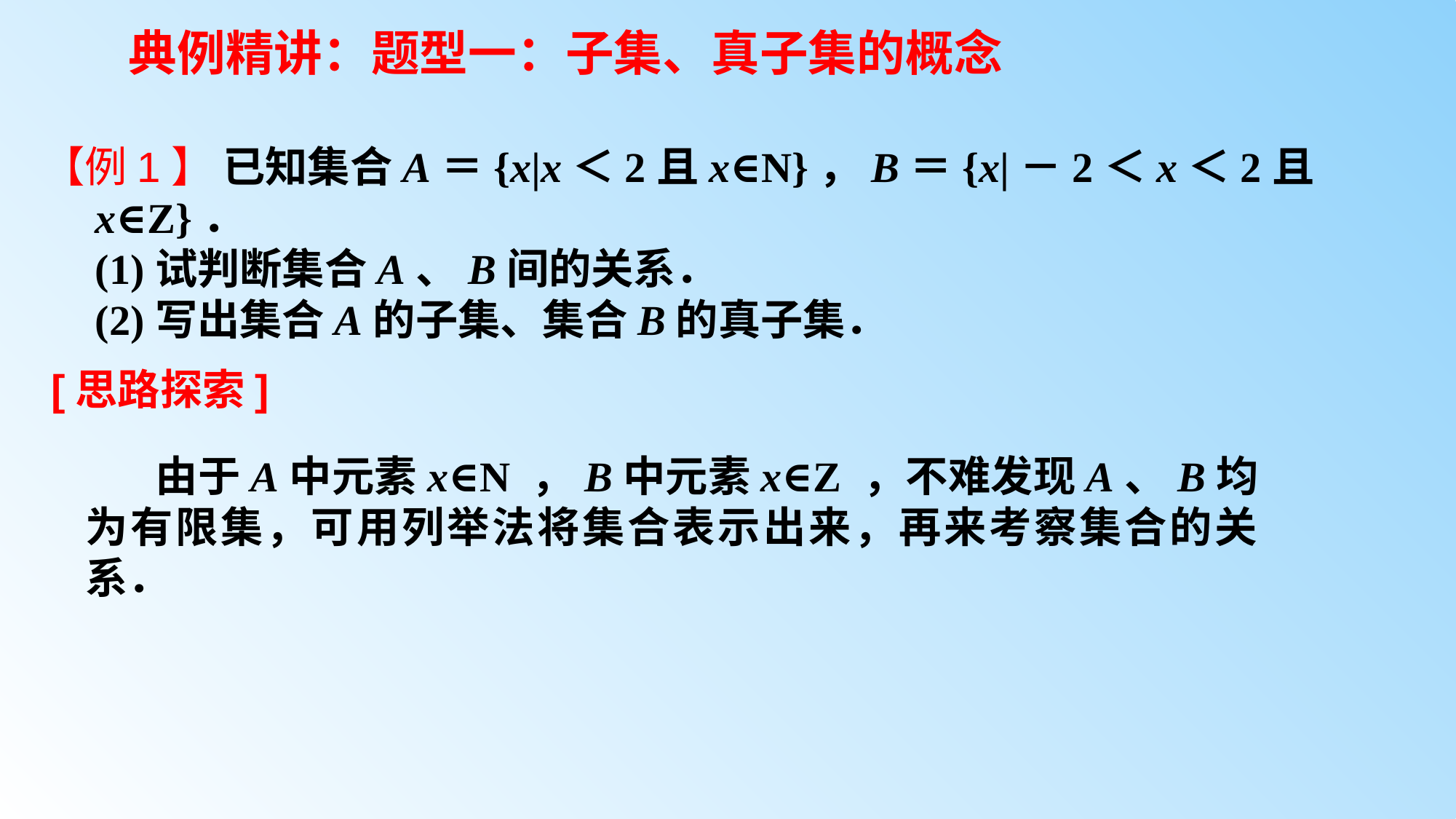

# 典例精讲：题型一：子集、真子集的概念
【例1】 已知集合A＝{x|x＜2且x∈N}，B＝{x|－2＜x＜2且x∈Z}．
	(1)试判断集合A、B间的关系．
	(2)写出集合A的子集、集合B的真子集．
[思路探索]
      由于A中元素x∈N ，B中元素x∈Z ，不难发现A、B均为有限集，可用列举法将集合表示出来，再来考察集合的关系．